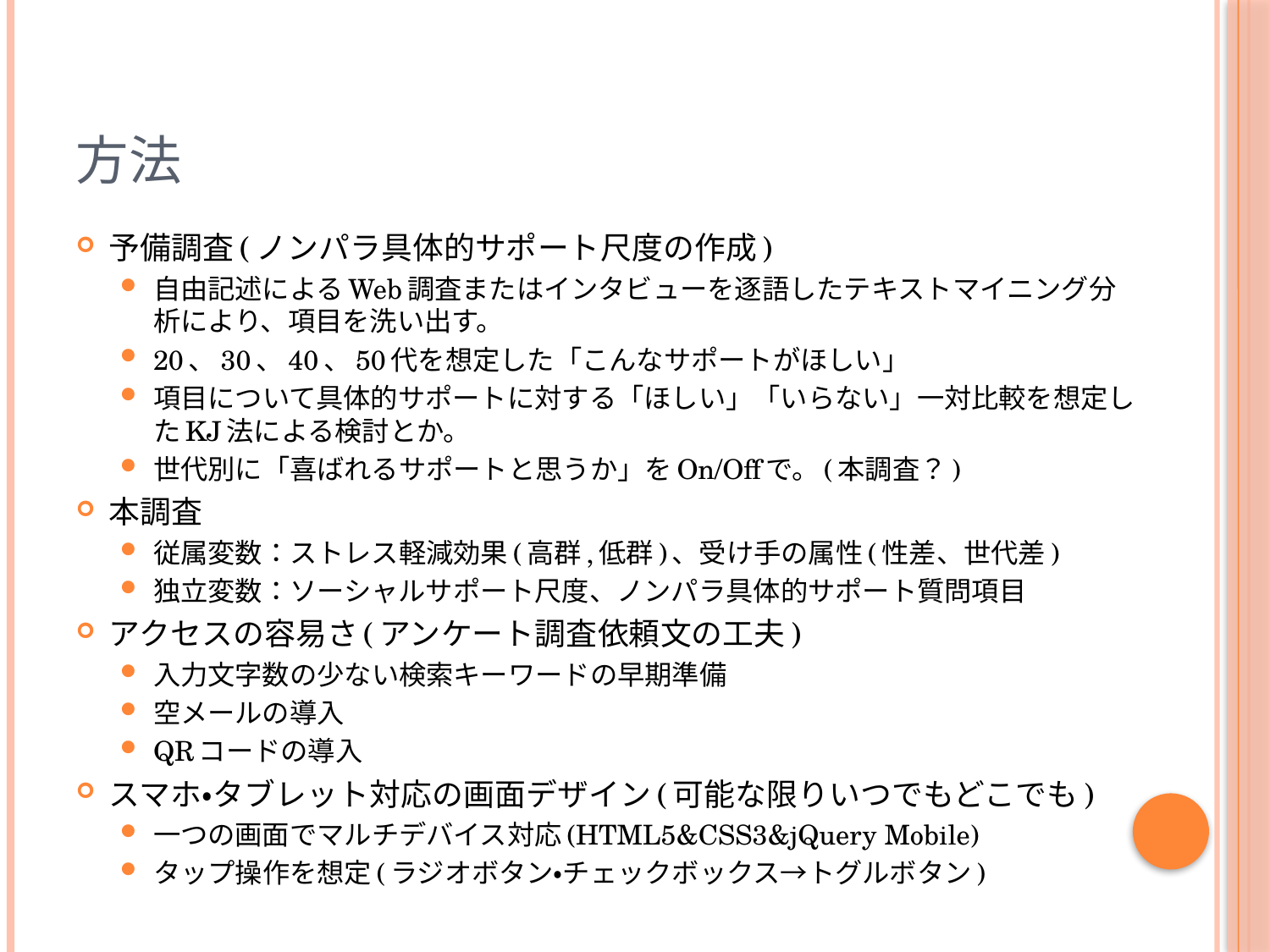

# 方法
予備調査(ノンパラ具体的サポート尺度の作成)
自由記述によるWeb調査またはインタビューを逐語したテキストマイニング分析により、項目を洗い出す。
20、30、40、50代を想定した「こんなサポートがほしい」
項目について具体的サポートに対する「ほしい」「いらない」一対比較を想定したKJ法による検討とか。
世代別に「喜ばれるサポートと思うか」をOn/Offで。(本調査？)
本調査
従属変数：ストレス軽減効果(高群,低群)、受け手の属性(性差、世代差)
独立変数：ソーシャルサポート尺度、ノンパラ具体的サポート質問項目
アクセスの容易さ(アンケート調査依頼文の工夫)
入力文字数の少ない検索キーワードの早期準備
空メールの導入
QRコードの導入
スマホ・タブレット対応の画面デザイン(可能な限りいつでもどこでも)
一つの画面でマルチデバイス対応(HTML5&CSS3&jQuery Mobile)
タップ操作を想定(ラジオボタン・チェックボックス→トグルボタン)